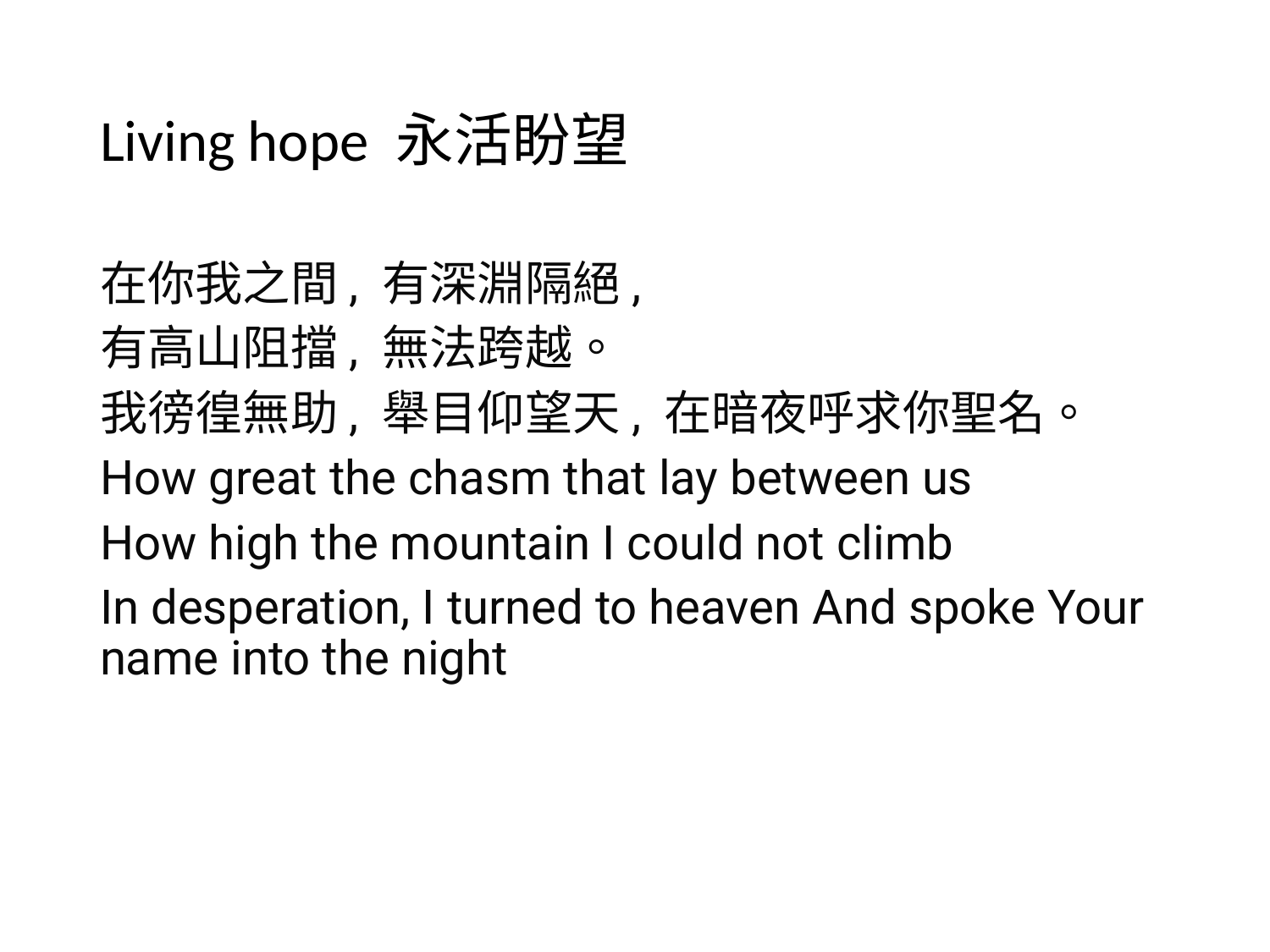

# Living hope 永活盼望
在你我之間, 有深淵隔絕,
有高山阻擋, 無法跨越。
我徬徨無助, 舉目仰望天, 在暗夜呼求你聖名。
How great the chasm that lay between us
How high the mountain I could not climb
In desperation, I turned to heaven And spoke Your name into the night